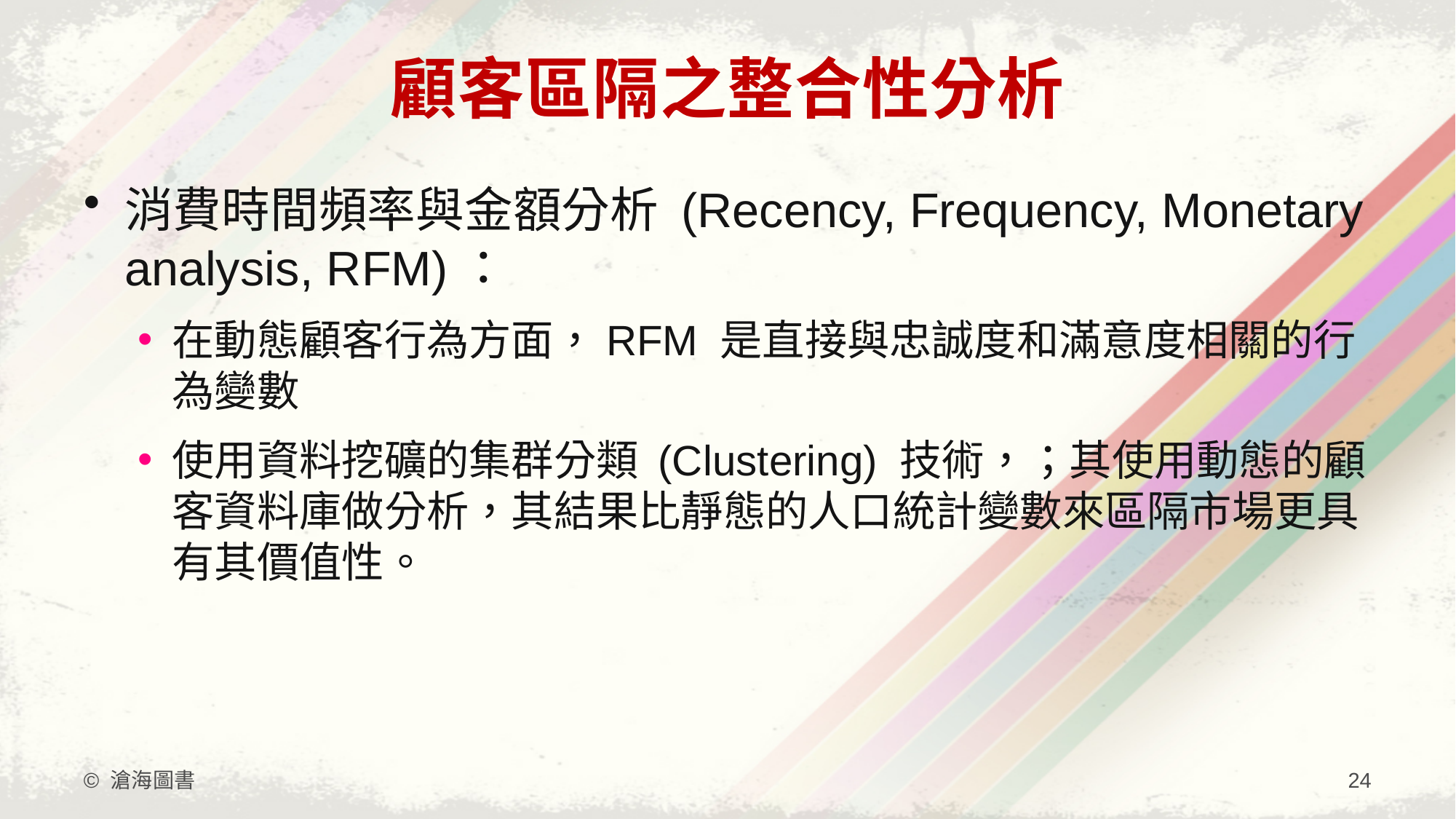

# 顧客區隔之整合性分析
消費時間頻率與金額分析 (Recency, Frequency, Monetary analysis, RFM)：
在動態顧客行為方面，RFM 是直接與忠誠度和滿意度相關的行為變數
使用資料挖礦的集群分類 (Clustering) 技術，；其使用動態的顧客資料庫做分析，其結果比靜態的人口統計變數來區隔市場更具有其價值性。
© 滄海圖書
24